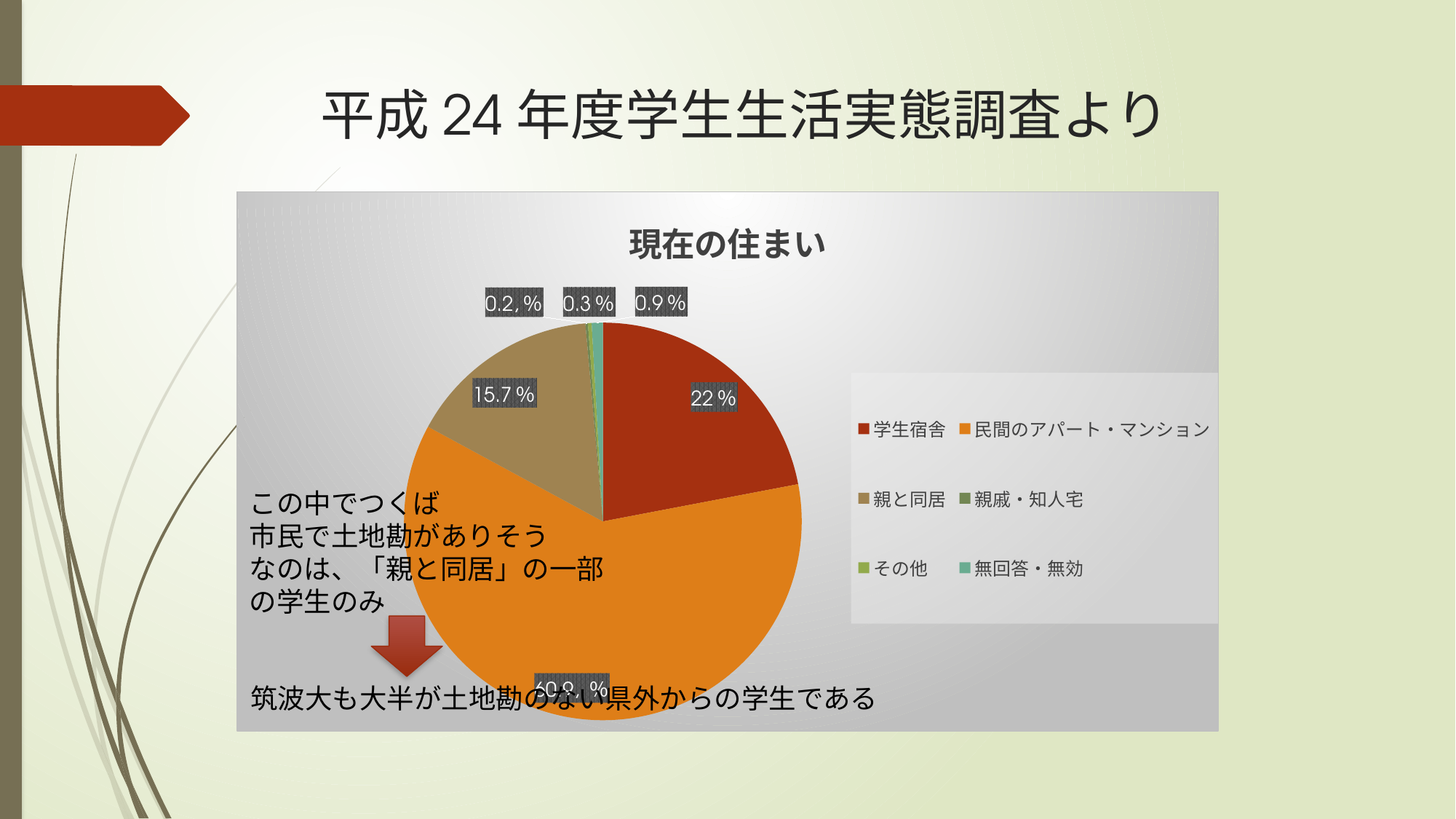

# 平成24年度学生生活実態調査より

### Chart:

| Category | 現在の住まい |
|---|---|
| 学生宿舎 | 22.0 |
| 民間のアパート・マンション | 60.9 |
| 親と同居 | 15.7 |
| 親戚・知人宅 | 0.2 |
| その他 | 0.3 |
| 無回答・無効 | 0.9 |
この中でつくば
市民で土地勘がありそう
なのは、「親と同居」の一部
の学生のみ

筑波大も大半が土地勘のない県外からの学生である